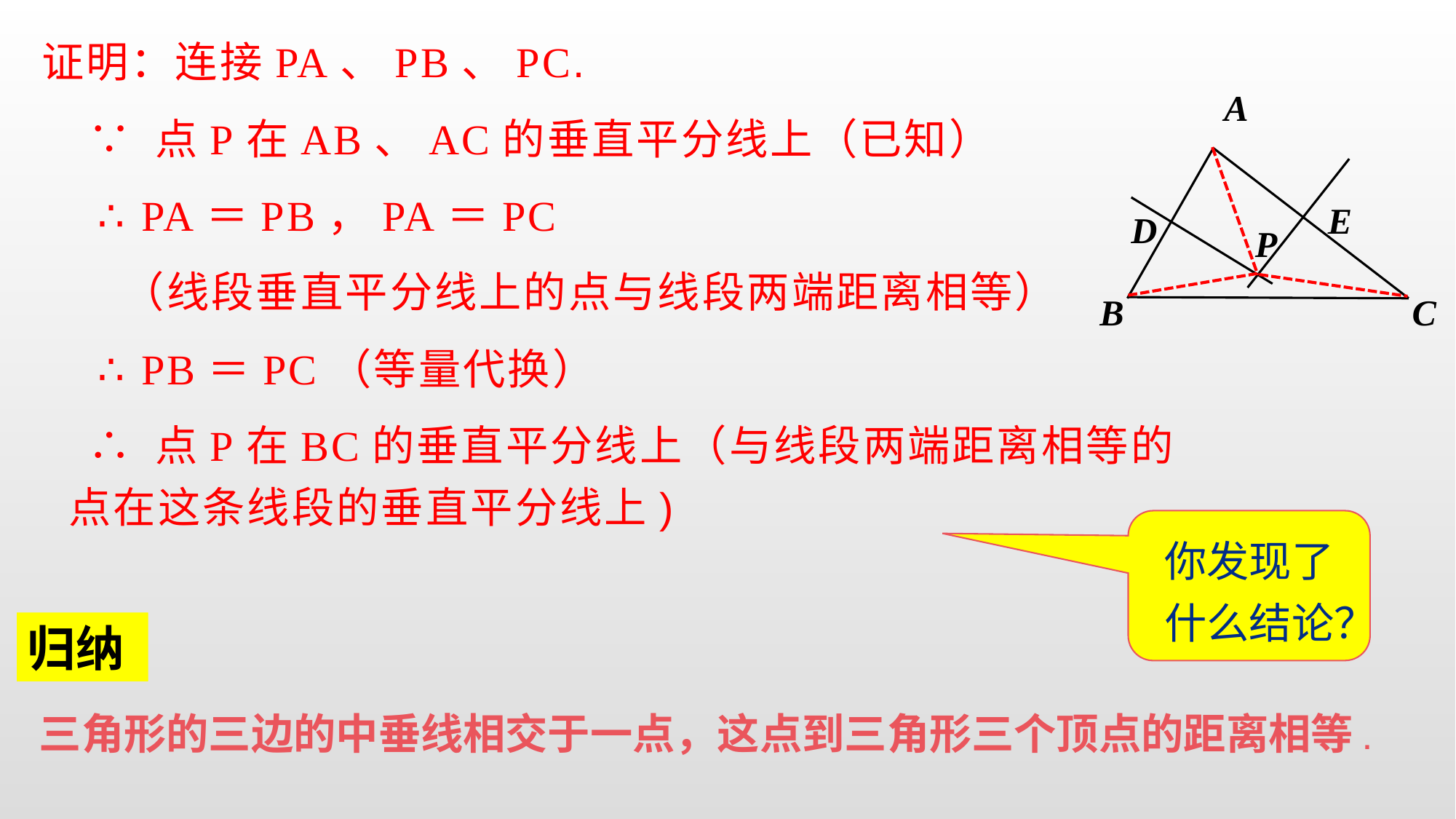

证明：连接PA、PB、PC.
    ∵ 点P在AB、AC的垂直平分线上（已知）
    ∴ PA＝PB，PA＝PC
      （线段垂直平分线上的点与线段两端距离相等）
    ∴ PB＝PC（等量代换）
    ∴ 点P在BC的垂直平分线上（与线段两端距离相等的点在这条线段的垂直平分线上)
A
B
E
D
P
C
你发现了什么结论？
归纳
三角形的三边的中垂线相交于一点，这点到三角形三个顶点的距离相等.